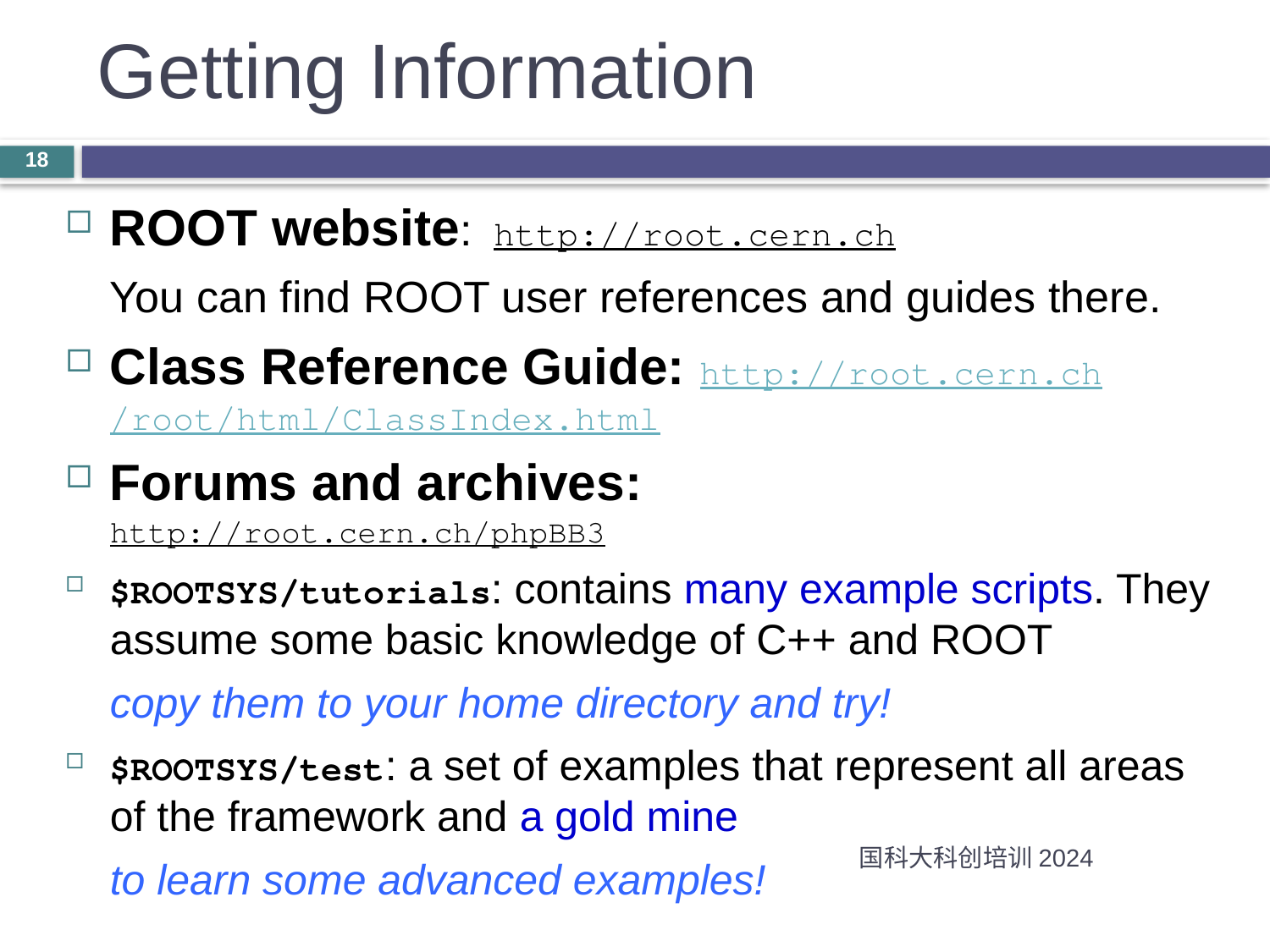

Getting Information
18
ROOT website: http://root.cern.ch
	You can find ROOT user references and guides there.
Class Reference Guide: http://root.cern.ch/root/html/ClassIndex.html
Forums and archives:	http://root.cern.ch/phpBB3
$ROOTSYS/tutorials: contains many example scripts. They assume some basic knowledge of C++ and ROOT
	copy them to your home directory and try!
$ROOTSYS/test: a set of examples that represent all areas of the framework and a gold mine
	to learn some advanced examples!
国科大科创培训2024